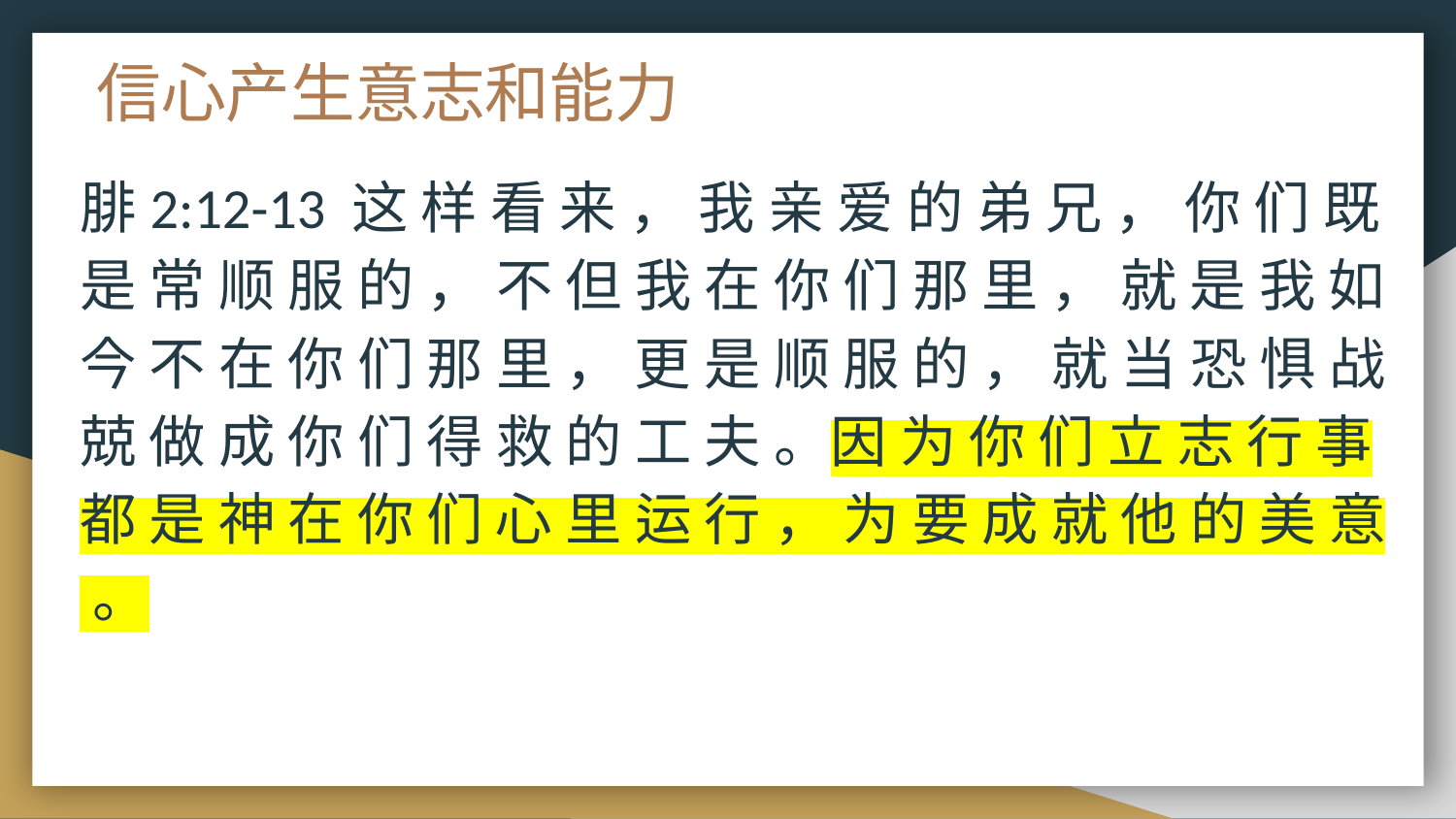

# 信心产生意志和能力
腓2:12-13 这 样 看 来 ， 我 亲 爱 的 弟 兄 ， 你 们 既 是 常 顺 服 的 ， 不 但 我 在 你 们 那 里 ， 就 是 我 如 今 不 在 你 们 那 里 ， 更 是 顺 服 的 ， 就 当 恐 惧 战 兢 做 成 你 们 得 救 的 工 夫 。因 为 你 们 立 志 行 事 都 是 神 在 你 们 心 里 运 行 ， 为 要 成 就 他 的 美 意 。